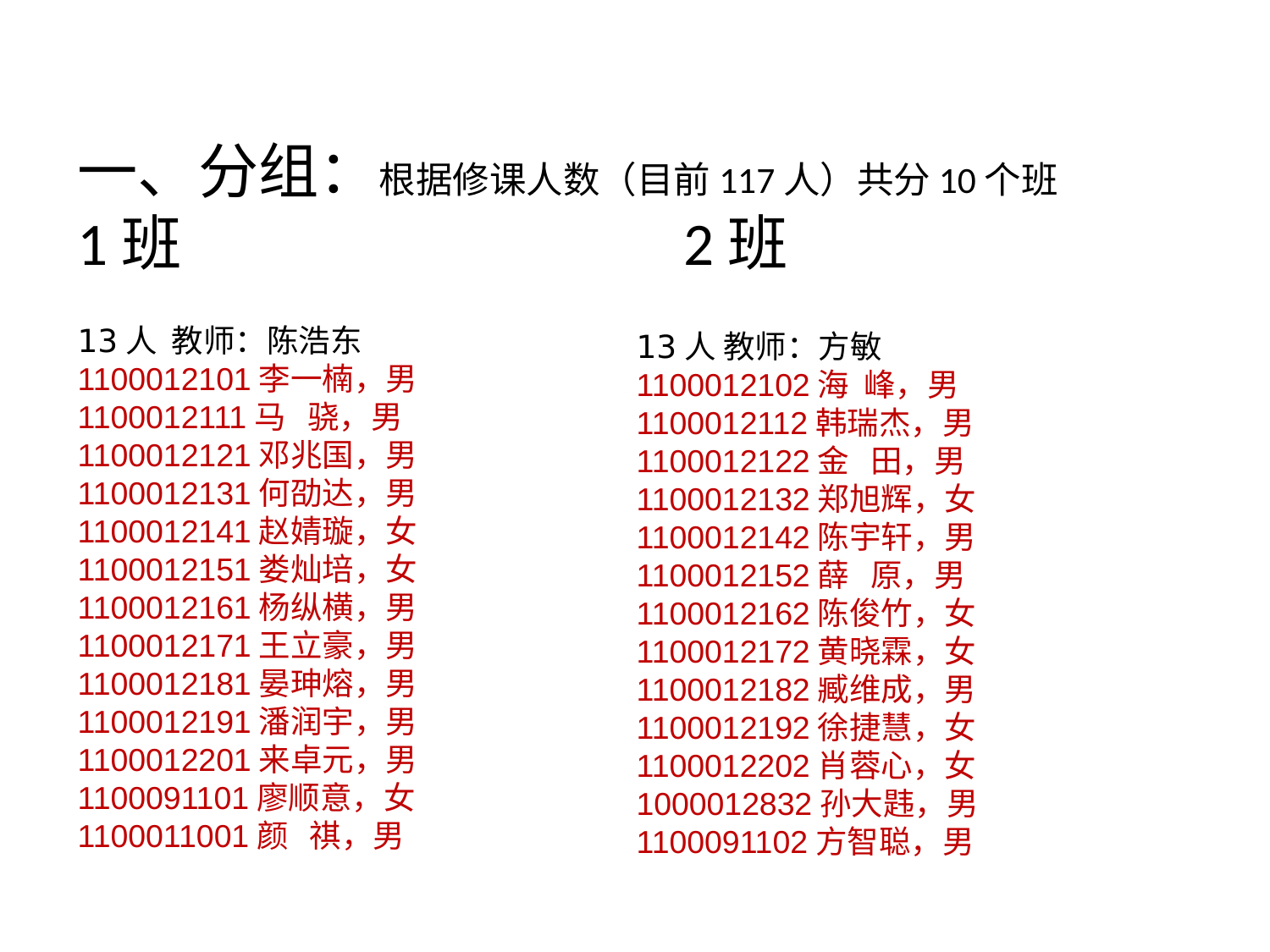

# 一、分组：根据修课人数（目前117人）共分10个班 1班                                    2班

13人  教师：陈浩东
1100012101李一楠，男
1100012111马   骁，男
1100012121邓兆国，男
1100012131何劭达，男
1100012141赵婧璇，女
1100012151娄灿培，女
1100012161杨纵横，男
1100012171王立豪，男
1100012181晏珅熔，男
1100012191潘润宇，男
1100012201来卓元，男
1100091101廖顺意，女
1100011001颜   祺，男

13人 教师：方敏
1100012102海  峰，男
1100012112韩瑞杰，男
1100012122金   田，男
1100012132郑旭辉，女
1100012142陈宇轩，男
1100012152薛   原，男
1100012162陈俊竹，女
1100012172黄晓霖，女
1100012182臧维成，男
1100012192徐捷慧，女
1100012202肖蓉心，女
1000012832孙大韪，男
1100091102方智聪，男